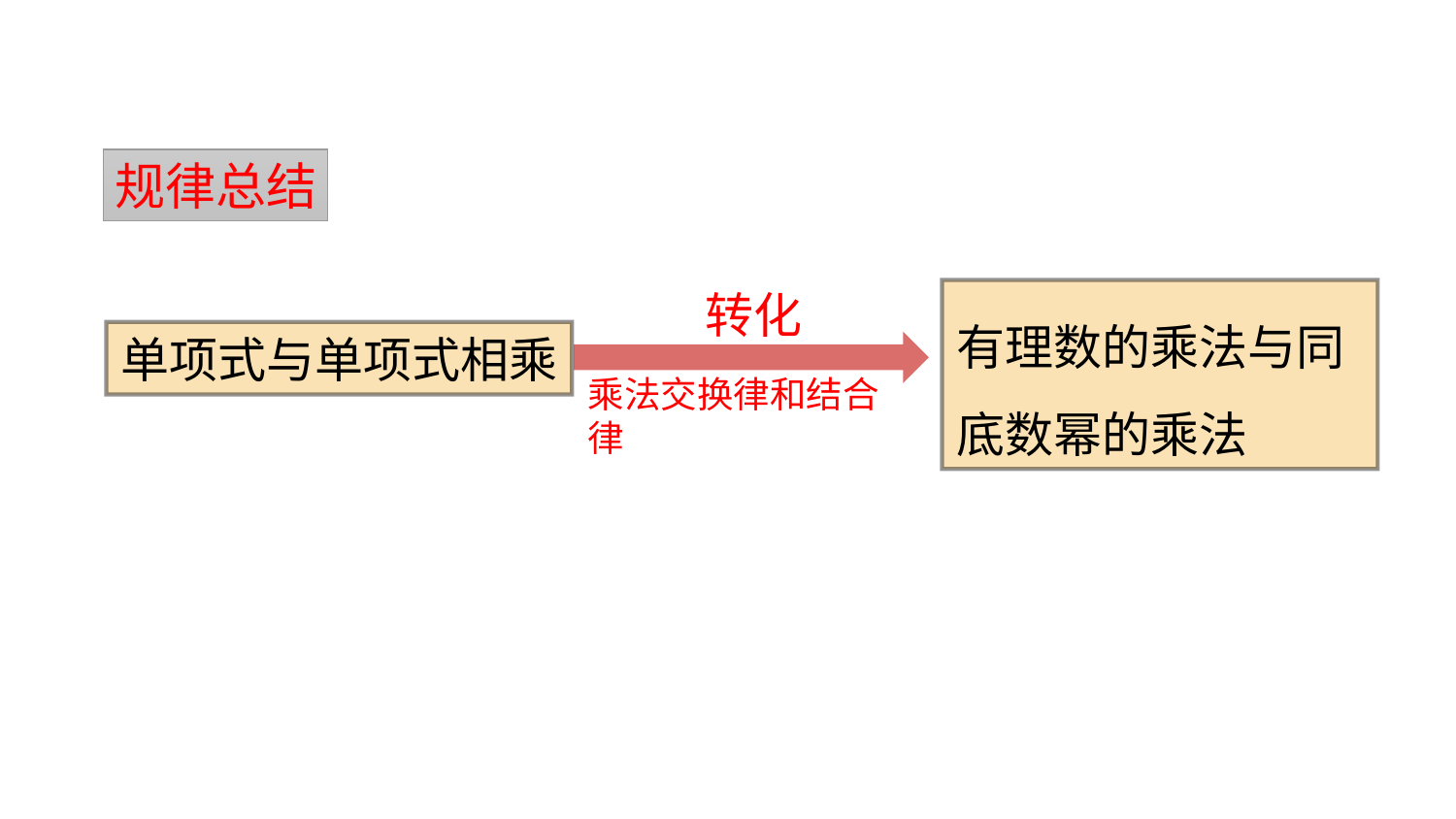

规律总结
转化

乘法交换律和结合律
有理数的乘法与同底数幂的乘法
单项式与单项式相乘